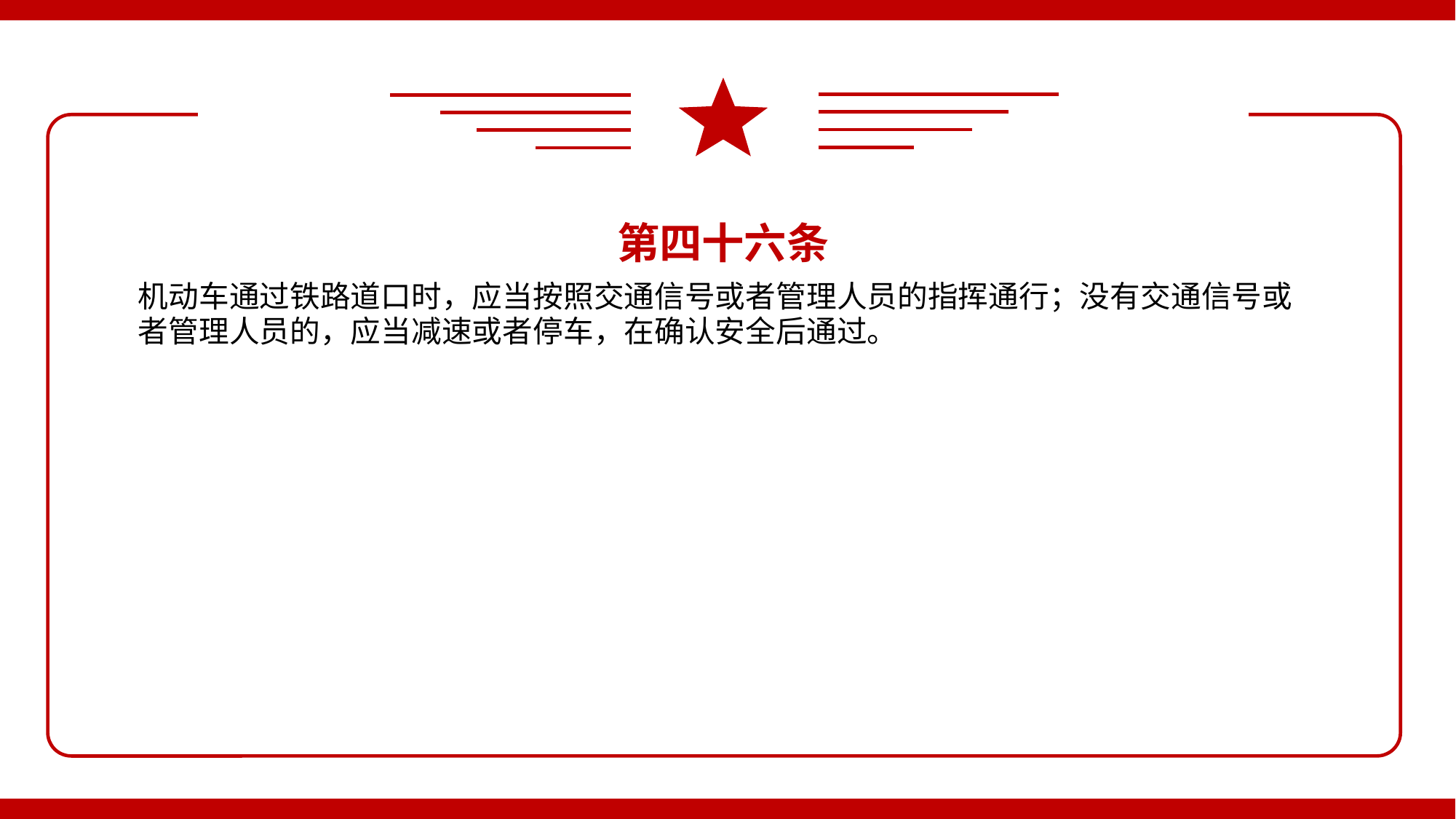

第四十六条
机动车通过铁路道口时，应当按照交通信号或者管理人员的指挥通行；没有交通信号或者管理人员的，应当减速或者停车，在确认安全后通过。